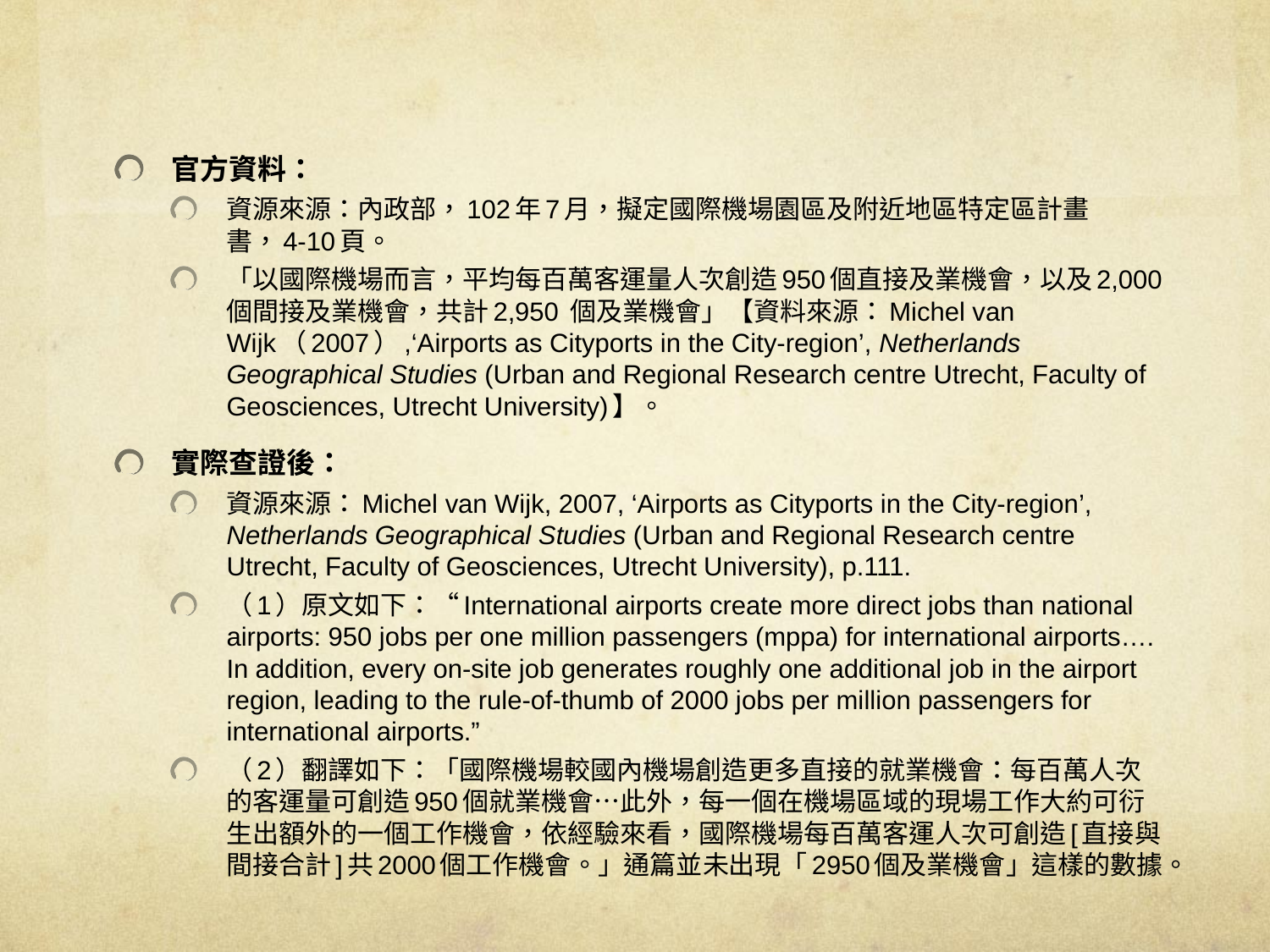

#
官方資料：
資源來源：內政部，102年7月，擬定國際機場園區及附近地區特定區計畫書，4-10頁。
「以國際機場而言，平均每百萬客運量人次創造950個直接及業機會，以及2,000個間接及業機會，共計2,950 個及業機會」【資料來源：Michel van Wijk（2007）,‘Airports as Cityports in the City-region’, Netherlands Geographical Studies (Urban and Regional Research centre Utrecht, Faculty of Geosciences, Utrecht University)】。
實際查證後：
資源來源：Michel van Wijk, 2007, ‘Airports as Cityports in the City-region’, Netherlands Geographical Studies (Urban and Regional Research centre Utrecht, Faculty of Geosciences, Utrecht University), p.111.
（1）原文如下：“International airports create more direct jobs than national airports: 950 jobs per one million passengers (mppa) for international airports…. In addition, every on-site job generates roughly one additional job in the airport region, leading to the rule-of-thumb of 2000 jobs per million passengers for international airports.”
（2）翻譯如下：「國際機場較國內機場創造更多直接的就業機會：每百萬人次的客運量可創造950個就業機會…此外，每一個在機場區域的現場工作大約可衍生出額外的一個工作機會，依經驗來看，國際機場每百萬客運人次可創造[直接與間接合計]共2000個工作機會。」通篇並未出現「2950個及業機會」這樣的數據。